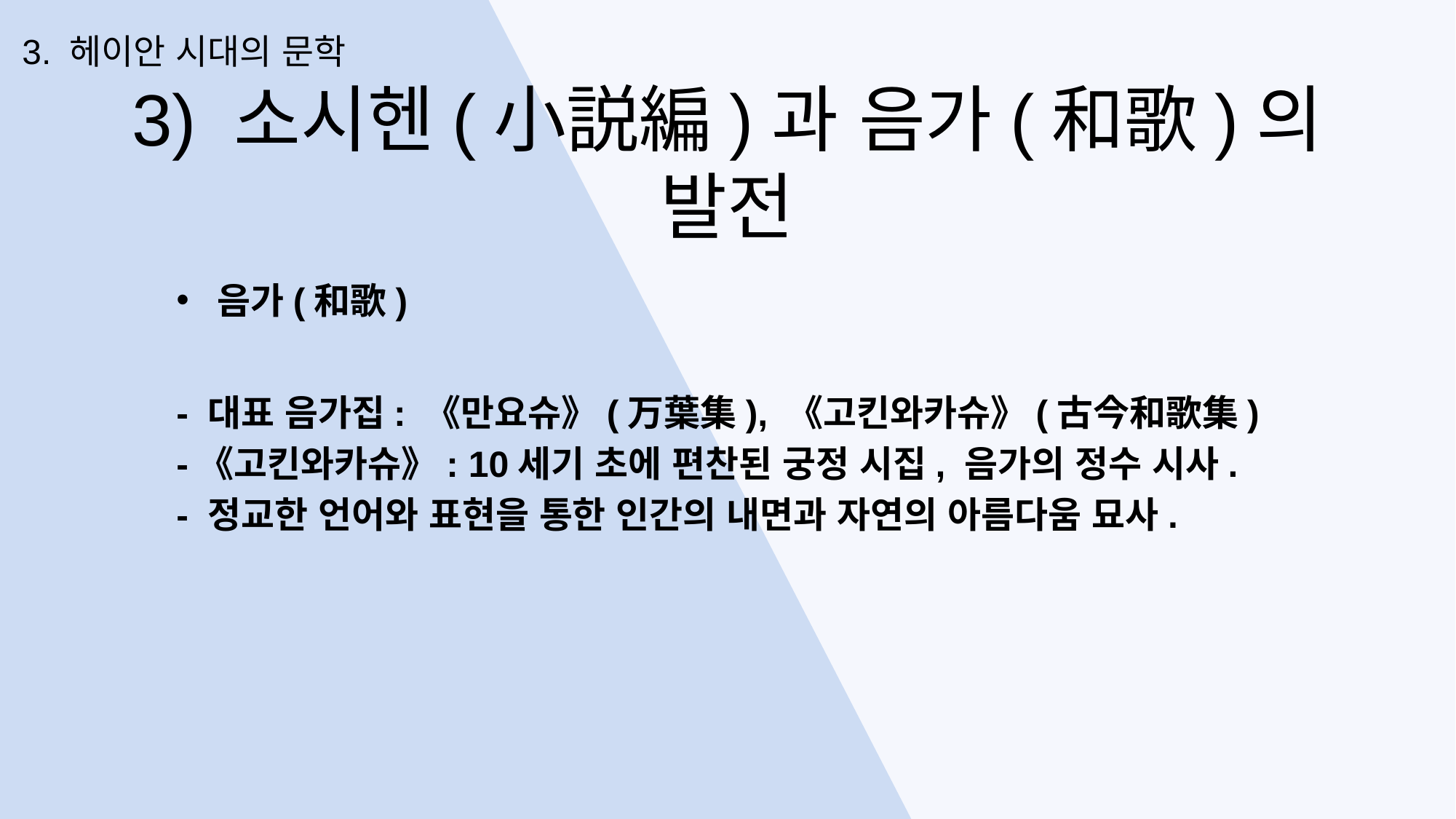

3. 헤이안 시대의 문학
3) 소시헨(小説編)과 음가(和歌)의 발전
음가(和歌)

- 대표 음가집: 《만요슈》(万葉集), 《고킨와카슈》(古今和歌集)
-《고킨와카슈》: 10세기 초에 편찬된 궁정 시집, 음가의 정수 시사.
- 정교한 언어와 표현을 통한 인간의 내면과 자연의 아름다움 묘사.